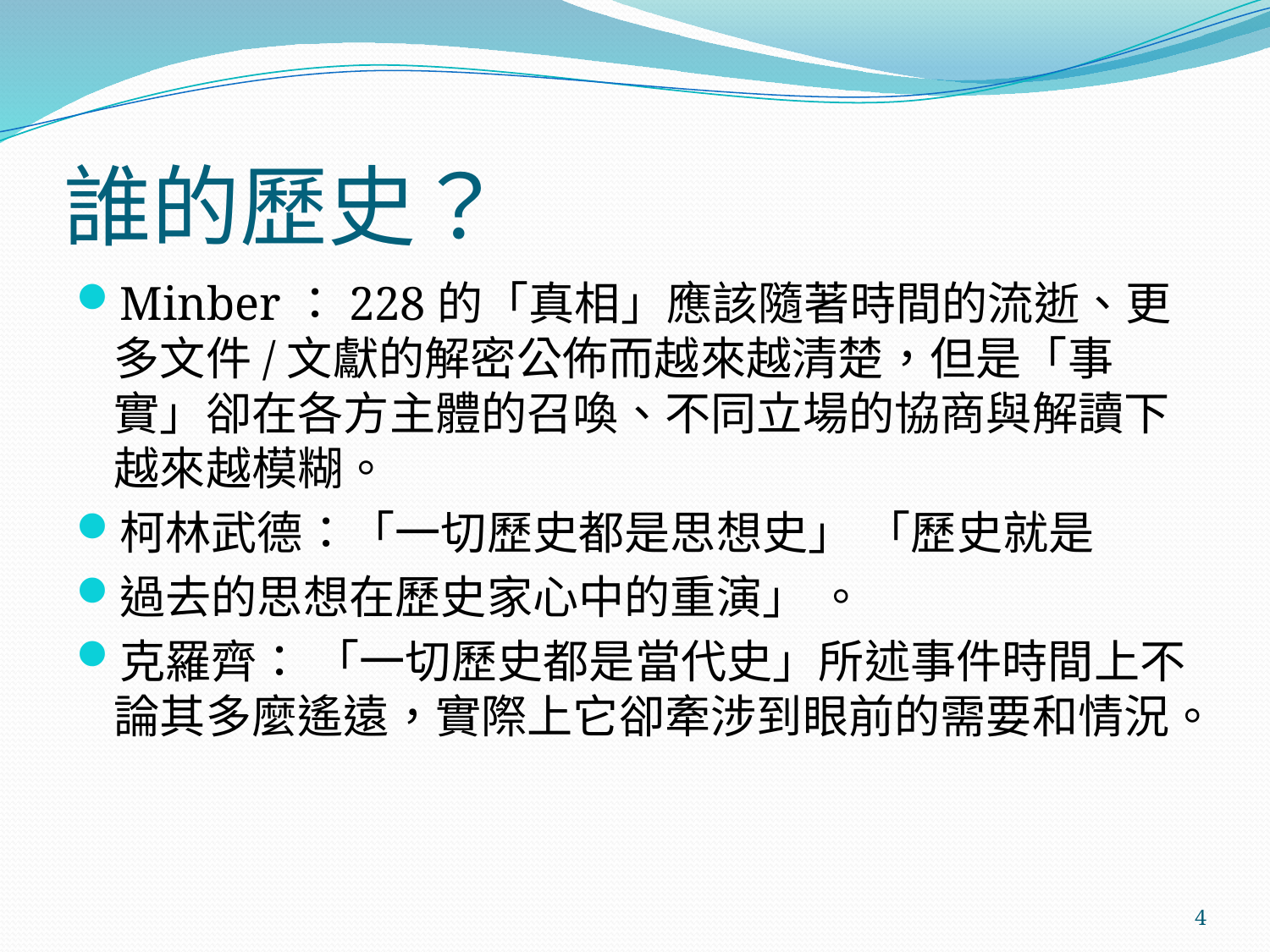

# 誰的歷史？
Minber：228的「真相」應該隨著時間的流逝、更多文件/文獻的解密公佈而越來越清楚，但是「事實」卻在各方主體的召喚、不同立場的協商與解讀下越來越模糊。
柯林武德：「一切歷史都是思想史」 「歷史就是
過去的思想在歷史家心中的重演」 。
克羅齊： 「一切歷史都是當代史」所述事件時間上不論其多麼遙遠，實際上它卻牽涉到眼前的需要和情況。

4